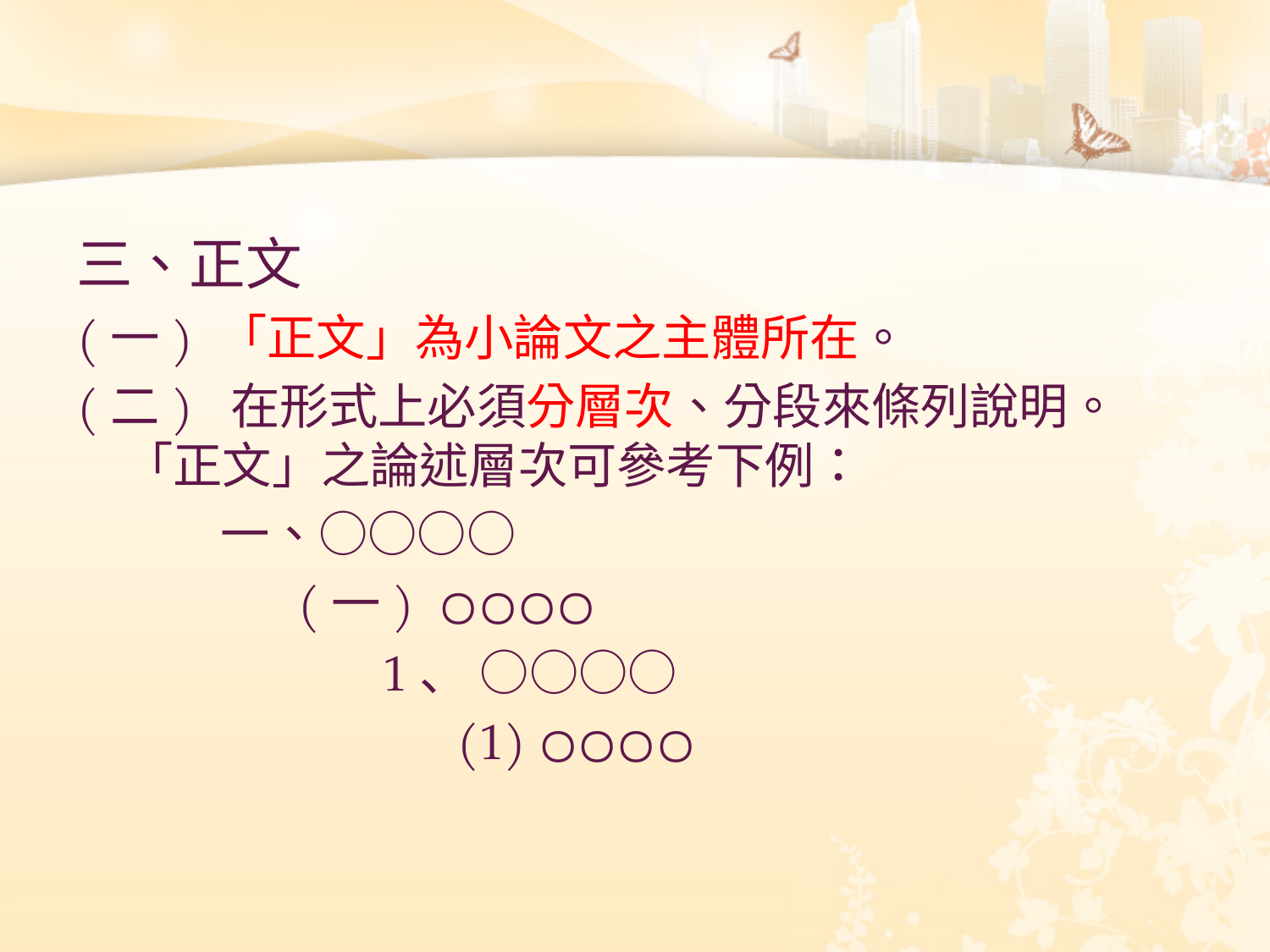

#
三、正文
(一) 「正文」為小論文之主體所在。
(二)  在形式上必須分層次、分段來條列說明。「正文」之論述層次可參考下例：
            一、○○○○
                  (一)  ○○○○
                         1、 ○○○○
                               (1) ○○○○